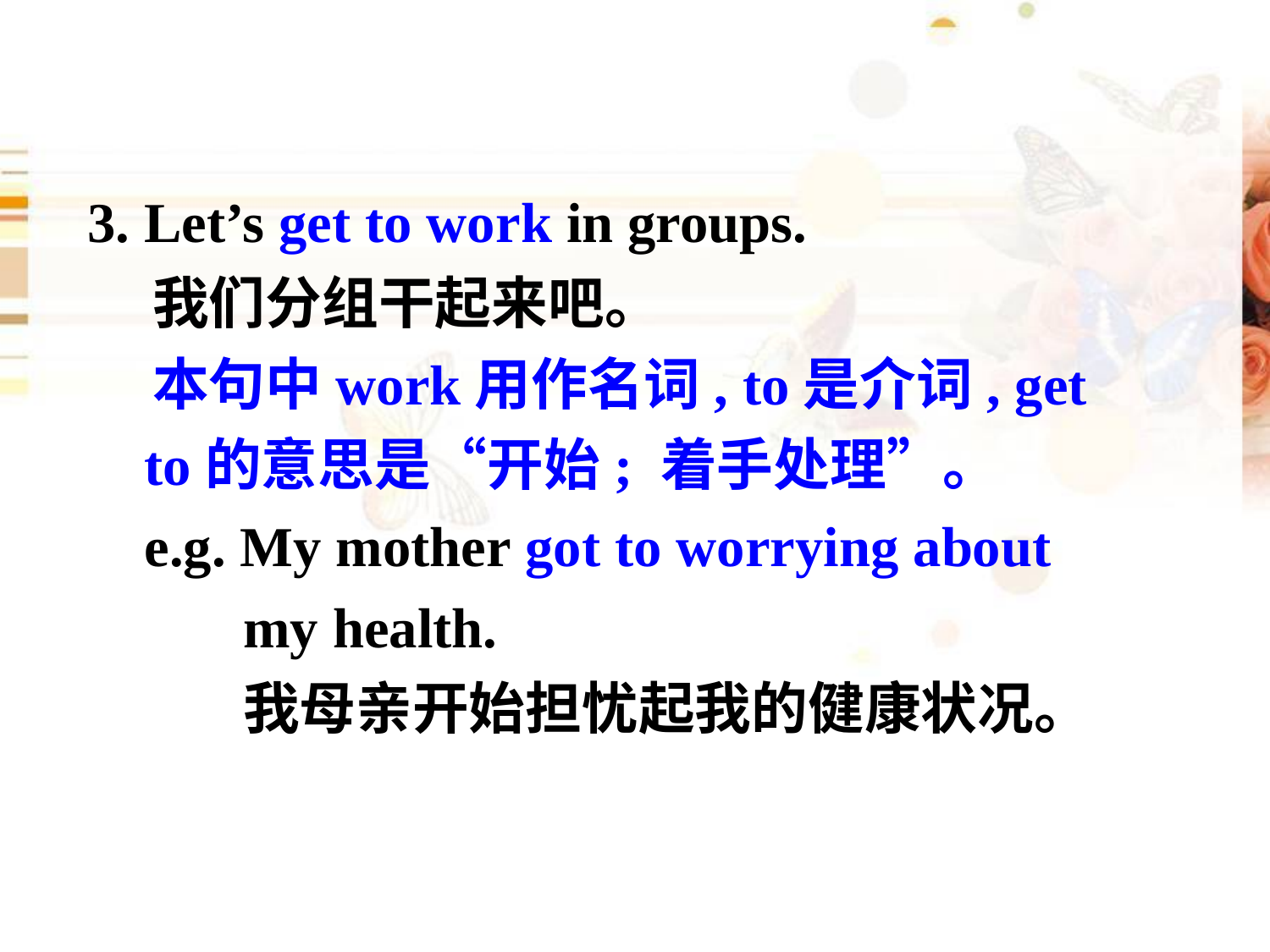

3. Let’s get to work in groups.
    我们分组干起来吧。
    本句中work用作名词, to是介词, get
    to的意思是“开始; 着手处理”。
    e.g. My mother got to worrying about
           my health.
           我母亲开始担忧起我的健康状况。